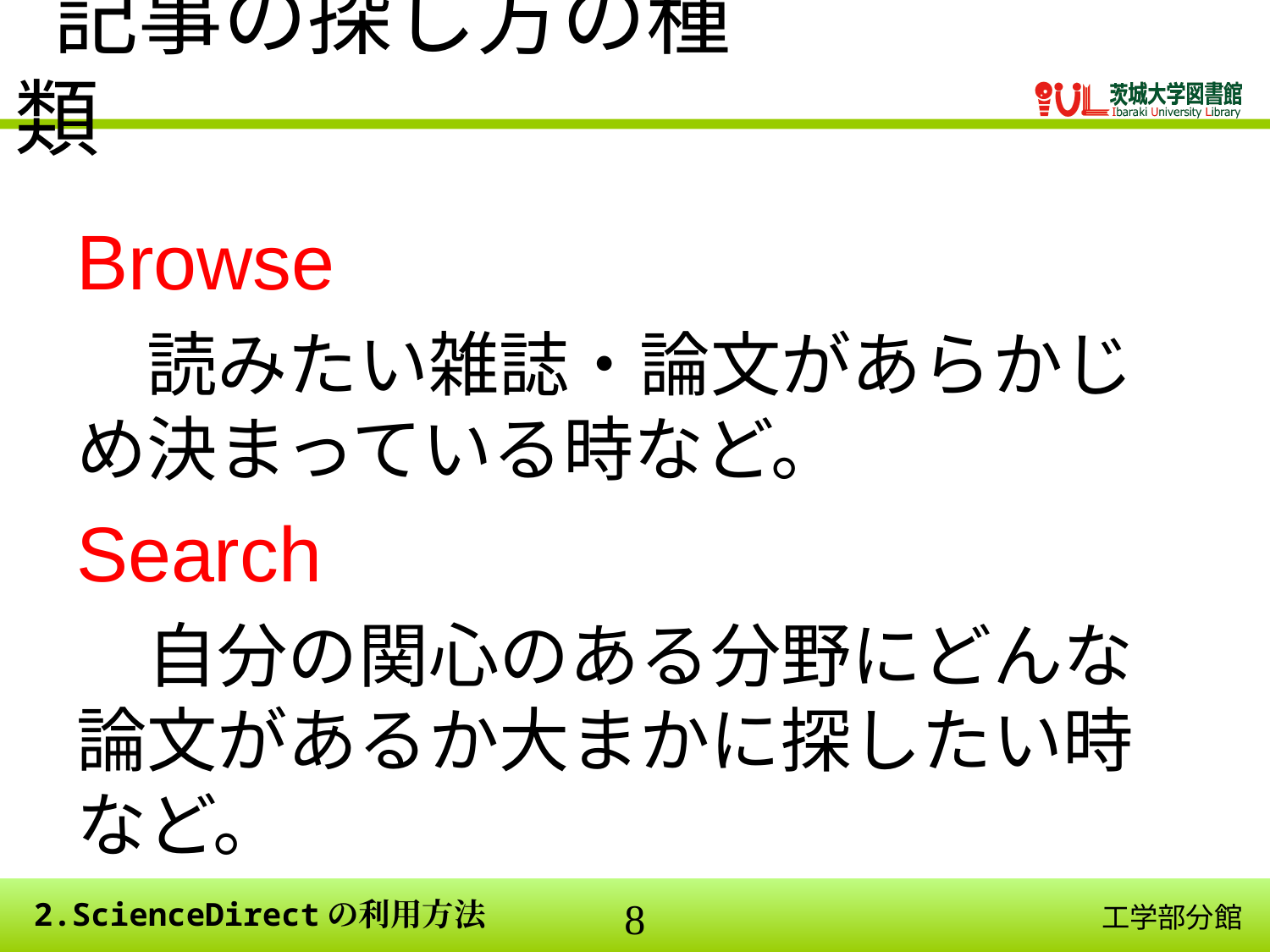

# 記事の探し方の種類
Browse
　読みたい雑誌・論文があらかじめ決まっている時など。
Search
　自分の関心のある分野にどんな論文があるか大まかに探したい時など。

2.ScienceDirectの利用方法